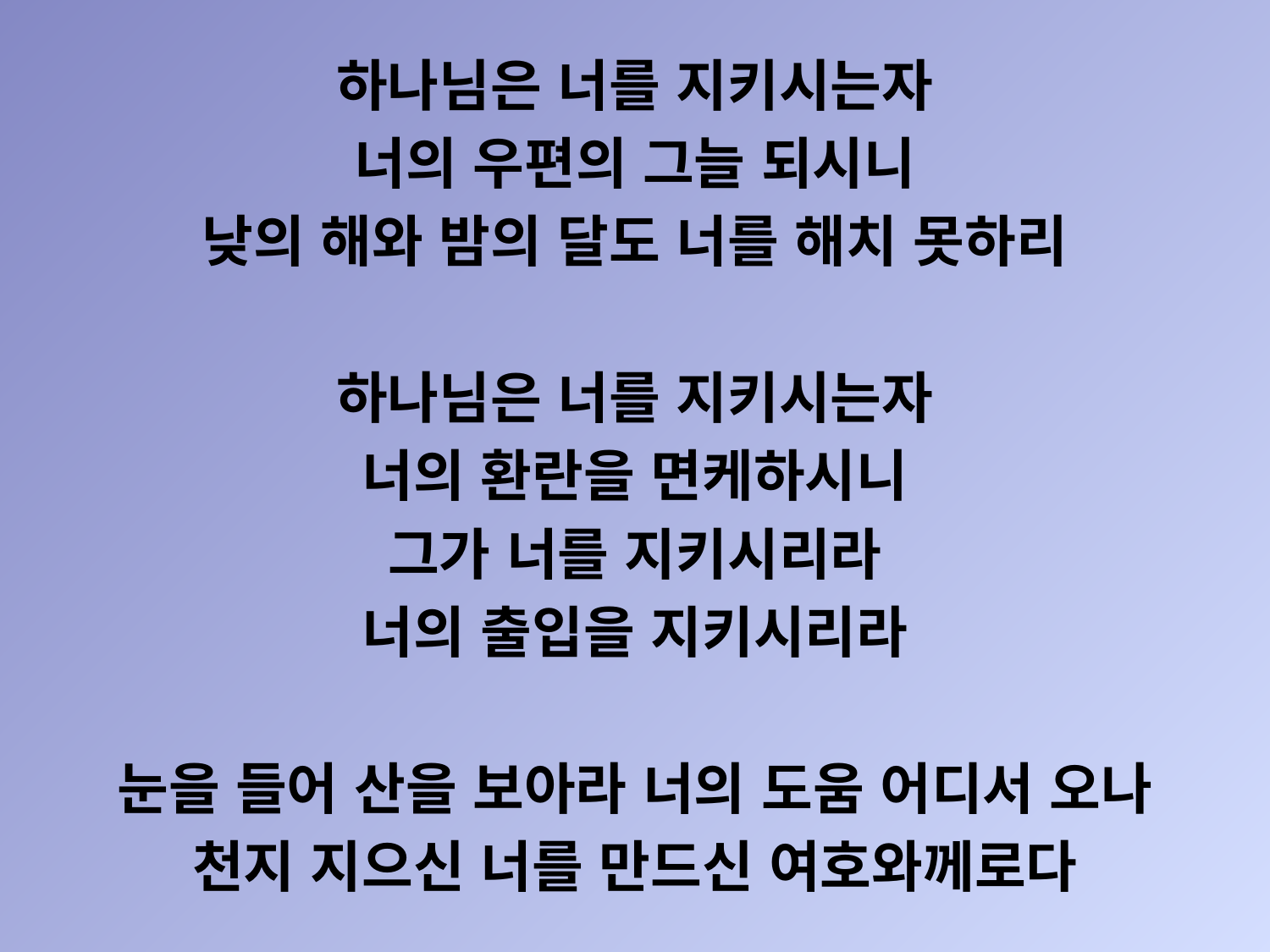

하나님은 너를 지키시는자
너의 우편의 그늘 되시니
낮의 해와 밤의 달도 너를 해치 못하리

하나님은 너를 지키시는자
너의 환란을 면케하시니
그가 너를 지키시리라
너의 출입을 지키시리라

눈을 들어 산을 보아라 너의 도움 어디서 오나
천지 지으신 너를 만드신 여호와께로다